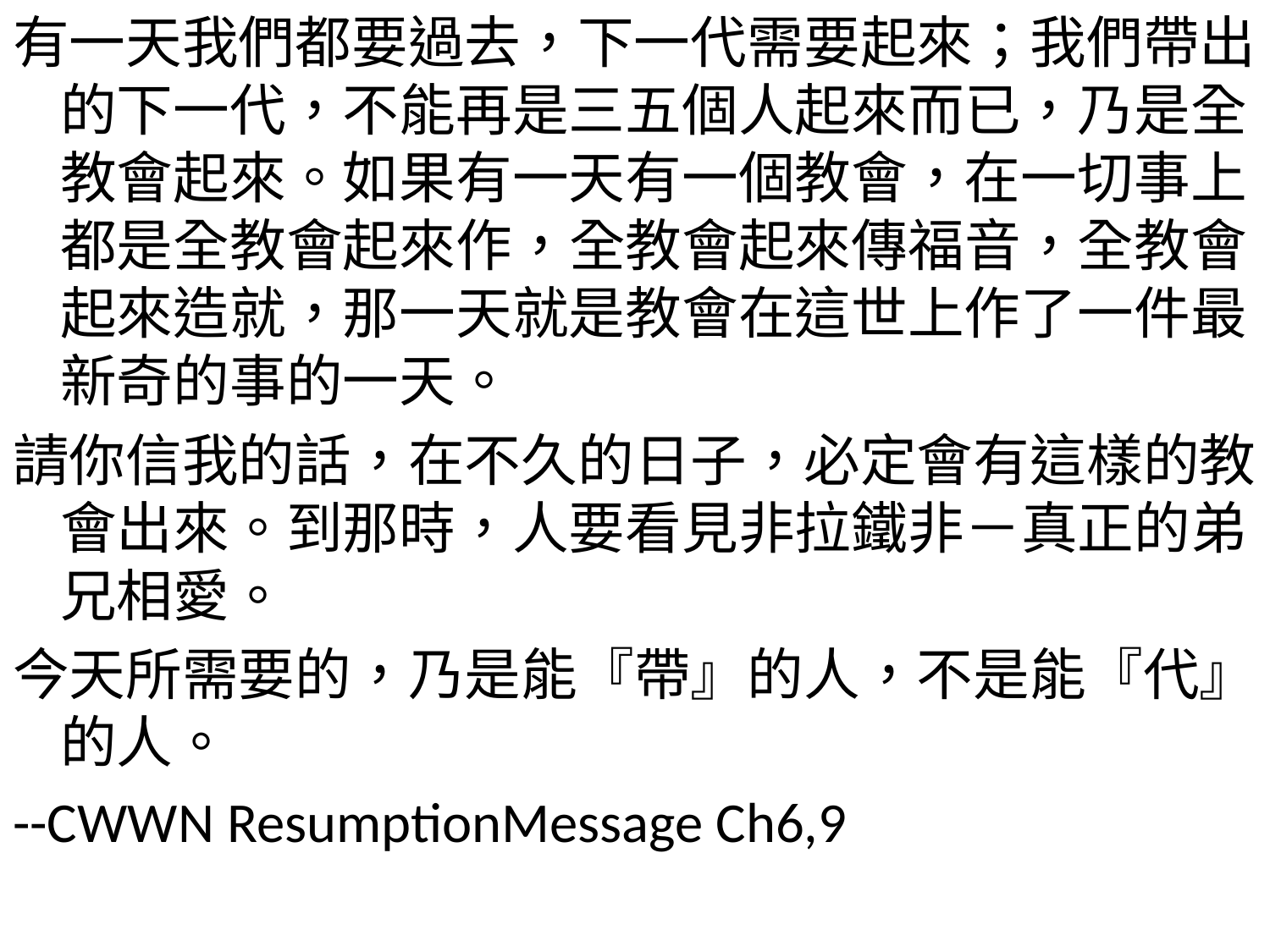

有一天我們都要過去，下一代需要起來；我們帶出的下一代，不能再是三五個人起來而已，乃是全教會起來。如果有一天有一個教會，在一切事上都是全教會起來作，全教會起來傳福音，全教會起來造就，那一天就是教會在這世上作了一件最新奇的事的一天。
請你信我的話，在不久的日子，必定會有這樣的教會出來。到那時，人要看見非拉鐵非－真正的弟兄相愛。
今天所需要的，乃是能『帶』的人，不是能『代』的人。
--CWWN ResumptionMessage Ch6,9
#